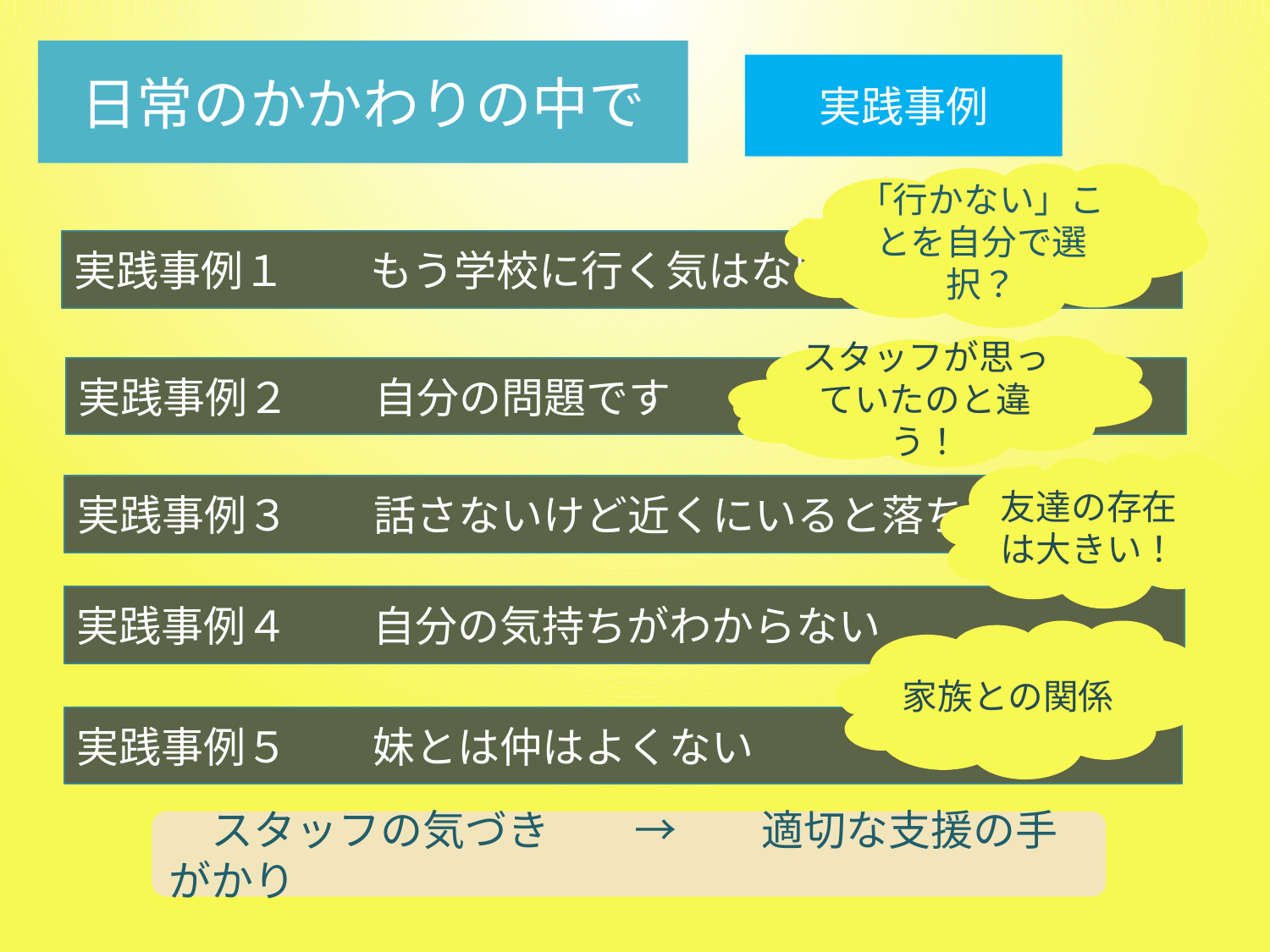

日常のかかわりの中で
実践事例
「行かない」ことを自分で選択？
実践事例１　　もう学校に行く気はない
スタッフが思っていたのと違う！
実践事例２　　自分の問題です
友達の存在は大きい！
実践事例３　　話さないけど近くにいると落ち着く
実践事例４　　自分の気持ちがわからない
家族との関係
実践事例５　　妹とは仲はよくない
　スタッフの気づき　　→　　適切な支援の手がかり